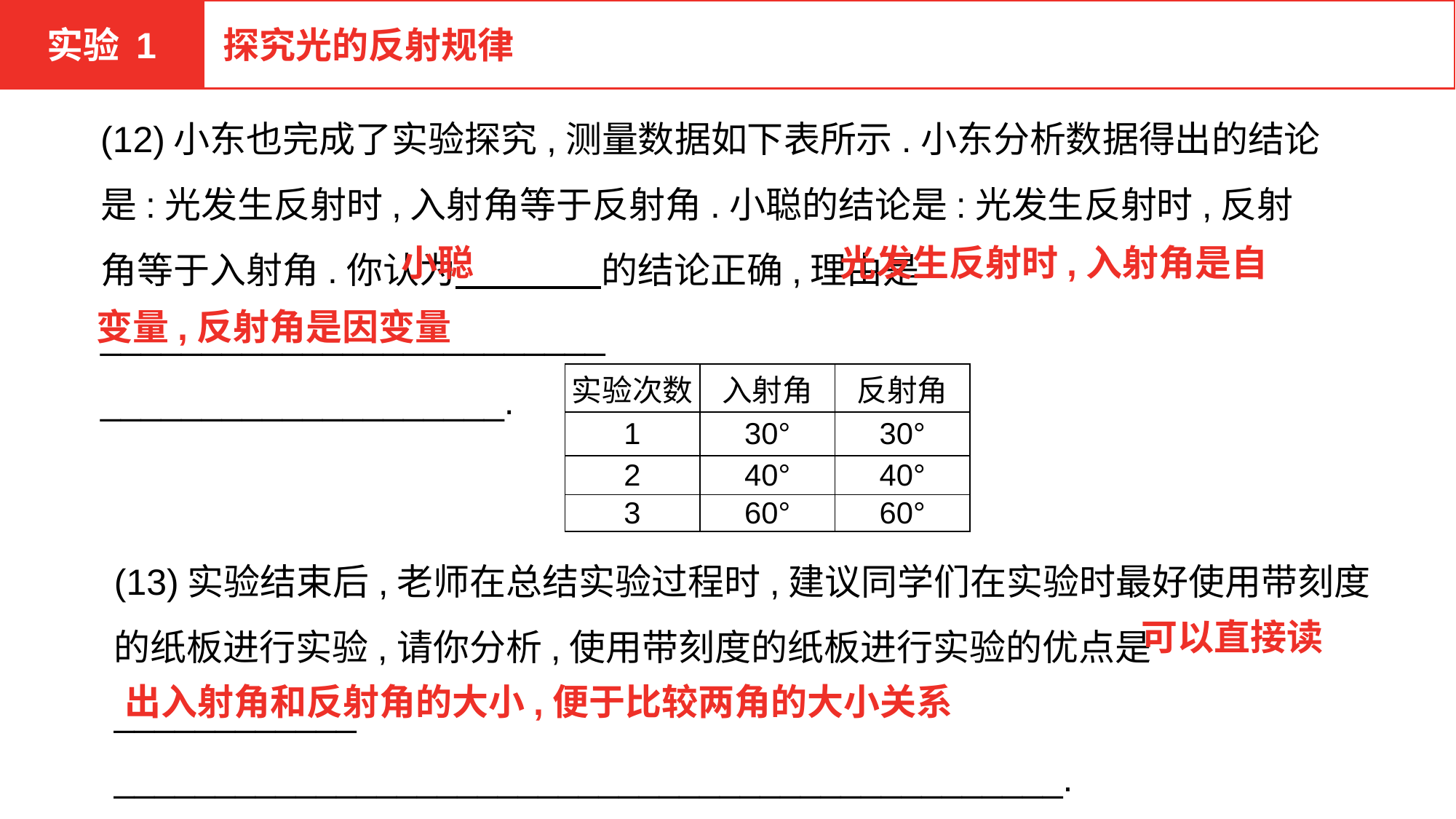

实验 1
探究光的反射规律
(12)小东也完成了实验探究,测量数据如下表所示.小东分析数据得出的结论是:光发生反射时,入射角等于反射角.小聪的结论是:光发生反射时,反射角等于入射角.你认为　　　　的结论正确,理由是_________________________
____________________.
小聪
光发生反射时,入射角是自
变量,反射角是因变量
| 实验次数 | 入射角 | 反射角 |
| --- | --- | --- |
| 1 | 30° | 30° |
| 2 | 40° | 40° |
| 3 | 60° | 60° |
(13)实验结束后,老师在总结实验过程时,建议同学们在实验时最好使用带刻度的纸板进行实验,请你分析,使用带刻度的纸板进行实验的优点是____________
_______________________________________________.
可以直接读
出入射角和反射角的大小,便于比较两角的大小关系